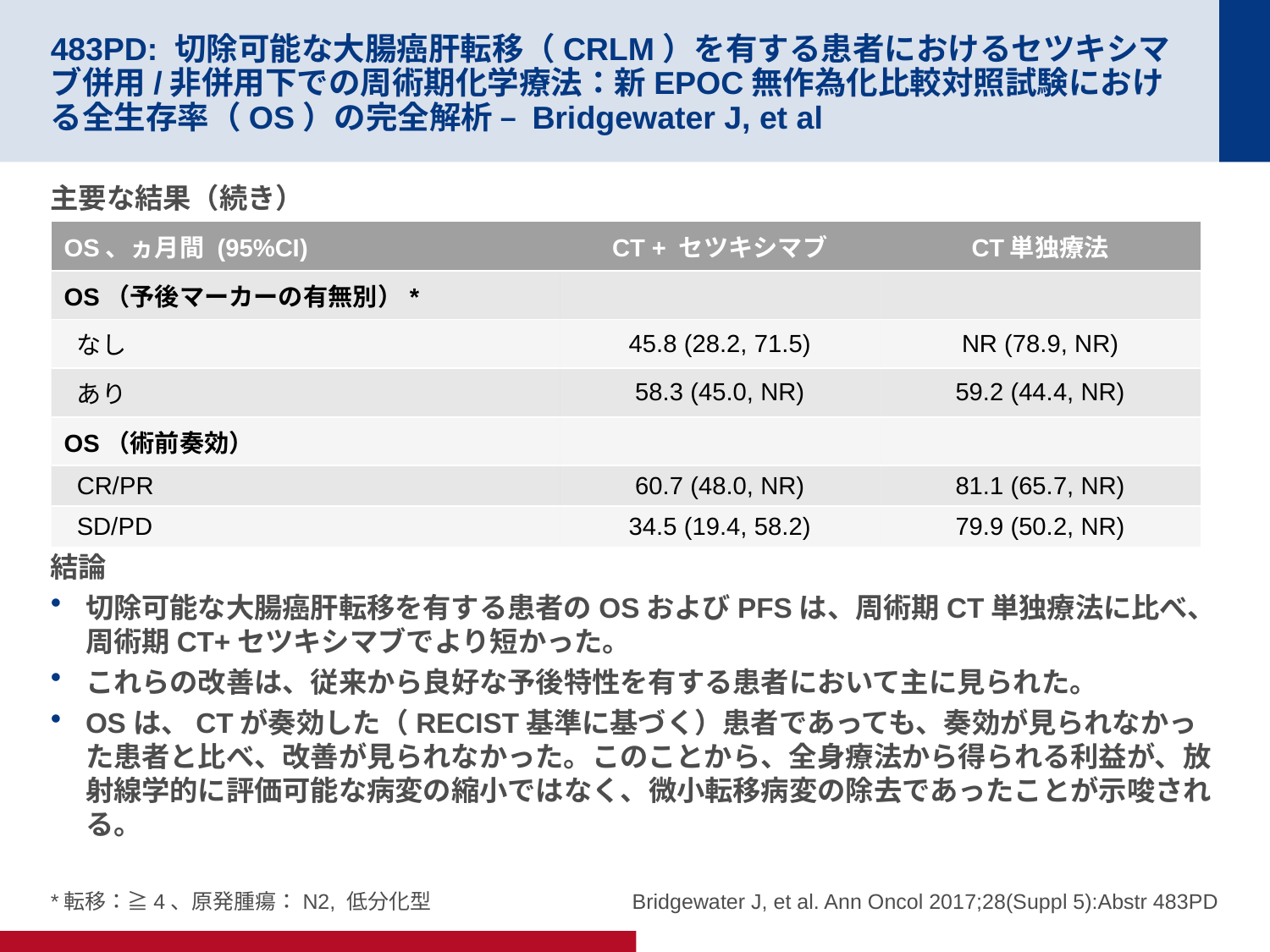

# 483PD: 切除可能な大腸癌肝転移（CRLM）を有する患者におけるセツキシマブ併用/非併用下での周術期化学療法：新EPOC無作為化比較対照試験における全生存率（OS）の完全解析 – Bridgewater J, et al
主要な結果（続き）
結論
切除可能な大腸癌肝転移を有する患者のOSおよびPFSは、周術期CT単独療法に比べ、周術期CT+セツキシマブでより短かった。
これらの改善は、従来から良好な予後特性を有する患者において主に見られた。
OSは、CTが奏効した（RECIST基準に基づく）患者であっても、奏効が見られなかった患者と比べ、改善が見られなかった。このことから、全身療法から得られる利益が、放射線学的に評価可能な病変の縮小ではなく、微小転移病変の除去であったことが示唆される。

| OS、ヵ月間 (95%CI) | CT + セツキシマブ | CT単独療法 |
| --- | --- | --- |
| OS（予後マーカーの有無別）\* |  |  |
| なし | 45.8 (28.2, 71.5) | NR (78.9, NR) |
| あり | 58.3 (45.0, NR) | 59.2 (44.4, NR) |
| OS（術前奏効） |  |  |
| CR/PR | 60.7 (48.0, NR) | 81.1 (65.7, NR) |
| SD/PD | 34.5 (19.4, 58.2) | 79.9 (50.2, NR) |
*転移：≧4、原発腫瘍：N2, 低分化型
Bridgewater J, et al. Ann Oncol 2017;28(Suppl 5):Abstr 483PD